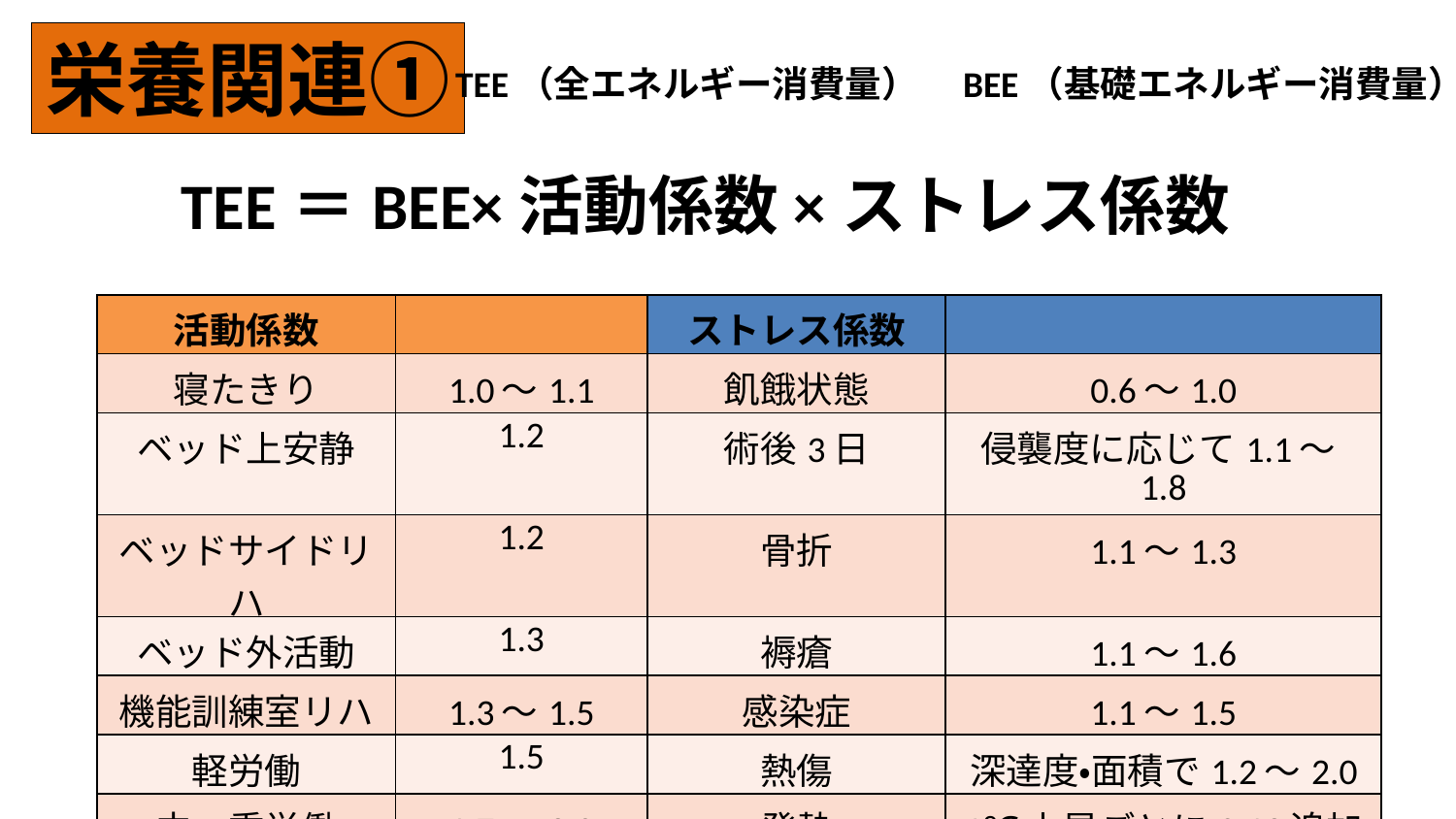

栄養関連①
TEE（全エネルギー消費量）　BEE（基礎エネルギー消費量）
TEE＝BEE×活動係数×ストレス係数
| 活動係数 |  | ストレス係数 |  |
| --- | --- | --- | --- |
| 寝たきり | 1.0～1.1 | 飢餓状態 | 0.6～1.0 |
| ベッド上安静 | 1.2 | 術後3日 | 侵襲度に応じて1.1～1.8 |
| ベッドサイドリハ | 1.2 | 骨折 | 1.1～1.3 |
| ベッド外活動 | 1.3 | 褥瘡 | 1.1～1.6 |
| 機能訓練室リハ | 1.3～1.5 | 感染症 | 1.1～1.5 |
| 軽労働 | 1.5 | 熱傷 | 深達度・面積で1.2～2.0 |
| 中～重労働 | 1.7～2.0 | 発熱 | 1℃上昇ごとに0.13追加 |